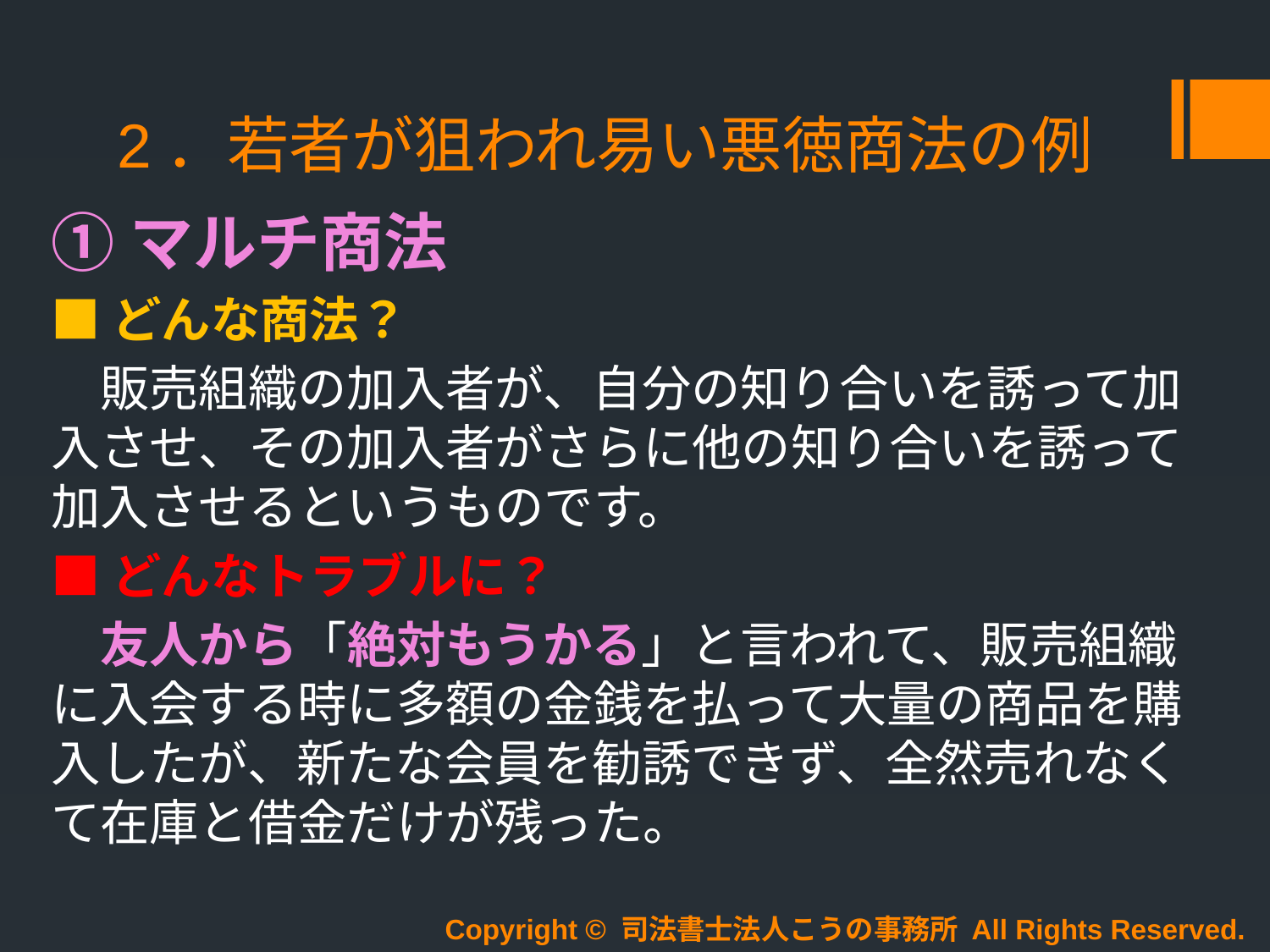

# 2．若者が狙われ易い悪徳商法の例
①マルチ商法
■どんな商法？
　販売組織の加入者が、自分の知り合いを誘って加入させ、その加入者がさらに他の知り合いを誘って加入させるというものです。
■どんなトラブルに？
　友人から「絶対もうかる」と言われて、販売組織に入会する時に多額の金銭を払って大量の商品を購入したが、新たな会員を勧誘できず、全然売れなくて在庫と借金だけが残った。
Copyright © 司法書士法人こうの事務所 All Rights Reserved.